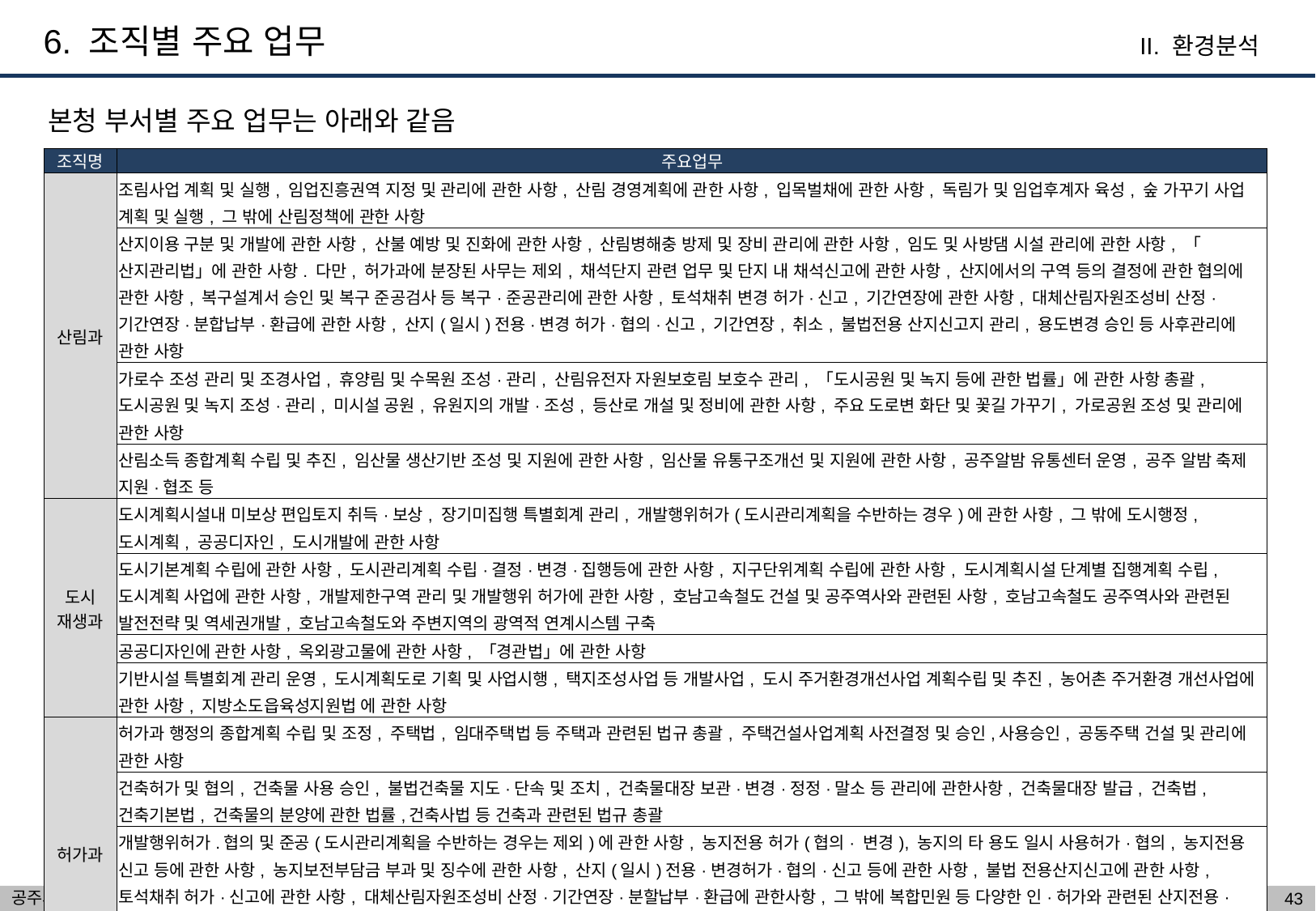

6. 조직별 주요 업무
II. 환경분석
본청 부서별 주요 업무는 아래와 같음
| 조직명 | 주요업무 |
| --- | --- |
| 산림과 | 조림사업 계획 및 실행, 임업진흥권역 지정 및 관리에 관한 사항, 산림 경영계획에 관한 사항, 입목벌채에 관한 사항, 독림가 및 임업후계자 육성, 숲 가꾸기 사업 계획 및 실행, 그 밖에 산림정책에 관한 사항 |
|  | 산지이용 구분 및 개발에 관한 사항, 산불 예방 및 진화에 관한 사항, 산림병해충 방제 및 장비 관리에 관한 사항, 임도 및 사방댐 시설 관리에 관한 사항, 「산지관리법」에 관한 사항. 다만, 허가과에 분장된 사무는 제외, 채석단지 관련 업무 및 단지 내 채석신고에 관한 사항, 산지에서의 구역 등의 결정에 관한 협의에 관한 사항, 복구설계서 승인 및 복구 준공검사 등 복구·준공관리에 관한 사항, 토석채취 변경 허가·신고, 기간연장에 관한 사항, 대체산림자원조성비 산정·기간연장·분합납부·환급에 관한 사항, 산지(일시)전용·변경 허가·협의·신고, 기간연장, 취소, 불법전용 산지신고지 관리, 용도변경 승인 등 사후관리에 관한 사항 |
|  | 가로수 조성 관리 및 조경사업, 휴양림 및 수목원 조성·관리, 산림유전자 자원보호림 보호수 관리, 「도시공원 및 녹지 등에 관한 법률」에 관한 사항 총괄, 도시공원 및 녹지 조성·관리, 미시설 공원, 유원지의 개발·조성, 등산로 개설 및 정비에 관한 사항, 주요 도로변 화단 및 꽃길 가꾸기, 가로공원 조성 및 관리에 관한 사항 |
|  | 산림소득 종합계획 수립 및 추진, 임산물 생산기반 조성 및 지원에 관한 사항, 임산물 유통구조개선 및 지원에 관한 사항, 공주알밤 유통센터 운영, 공주 알밤 축제 지원·협조 등 |
| 도시 재생과 | 도시계획시설내 미보상 편입토지 취득·보상, 장기미집행 특별회계 관리, 개발행위허가(도시관리계획을 수반하는 경우)에 관한 사항, 그 밖에 도시행정, 도시계획, 공공디자인, 도시개발에 관한 사항 |
|  | 도시기본계획 수립에 관한 사항, 도시관리계획 수립·결정·변경·집행등에 관한 사항, 지구단위계획 수립에 관한 사항, 도시계획시설 단계별 집행계획 수립, 도시계획 사업에 관한 사항, 개발제한구역 관리 및 개발행위 허가에 관한 사항, 호남고속철도 건설 및 공주역사와 관련된 사항, 호남고속철도 공주역사와 관련된 발전전략 및 역세권개발, 호남고속철도와 주변지역의 광역적 연계시스템 구축 |
|  | 공공디자인에 관한 사항, 옥외광고물에 관한 사항, 「경관법」에 관한 사항 |
|  | 기반시설 특별회계 관리 운영, 도시계획도로 기획 및 사업시행, 택지조성사업 등 개발사업, 도시 주거환경개선사업 계획수립 및 추진, 농어촌 주거환경 개선사업에 관한 사항, 지방소도읍육성지원법 에 관한 사항 |
| 허가과 | 허가과 행정의 종합계획 수립 및 조정, 주택법, 임대주택법 등 주택과 관련된 법규 총괄, 주택건설사업계획 사전결정 및 승인,사용승인, 공동주택 건설 및 관리에 관한 사항 |
|  | 건축허가 및 협의, 건축물 사용 승인, 불법건축물 지도·단속 및 조치, 건축물대장 보관·변경·정정·말소 등 관리에 관한사항, 건축물대장 발급, 건축법, 건축기본법, 건축물의 분양에 관한 법률,건축사법 등 건축과 관련된 법규 총괄 |
|  | 개발행위허가.협의 및 준공(도시관리계획을 수반하는 경우는 제외)에 관한 사항, 농지전용 허가(협의· 변경), 농지의 타 용도 일시 사용허가·협의, 농지전용 신고 등에 관한 사항, 농지보전부담금 부과 및 징수에 관한 사항, 산지(일시)전용·변경허가·협의·신고 등에 관한 사항, 불법 전용산지신고에 관한 사항, 토석채취 허가·신고에 관한 사항, 대체산림자원조성비 산정·기간연장·분할납부·환급에 관한사항, 그 밖에 복합민원 등 다양한 인·허가와 관련된 산지전용·농지전용·개발행위허가(협의) 및 신고에 관한 사항 |
|  | 건축신고(건축물대장기재신청 및 변경 포함) 협의 및 사용승인에 관한 사항, 축산폐수배출시설설치허가(신고) 및 준공에 관한 사항, 개인하수처리시설 설치 허가(신고) 및 준공에 관한 사항, 단독정화조 및 오수처리시설 설치신고와 준공검사에 관한 사항 |